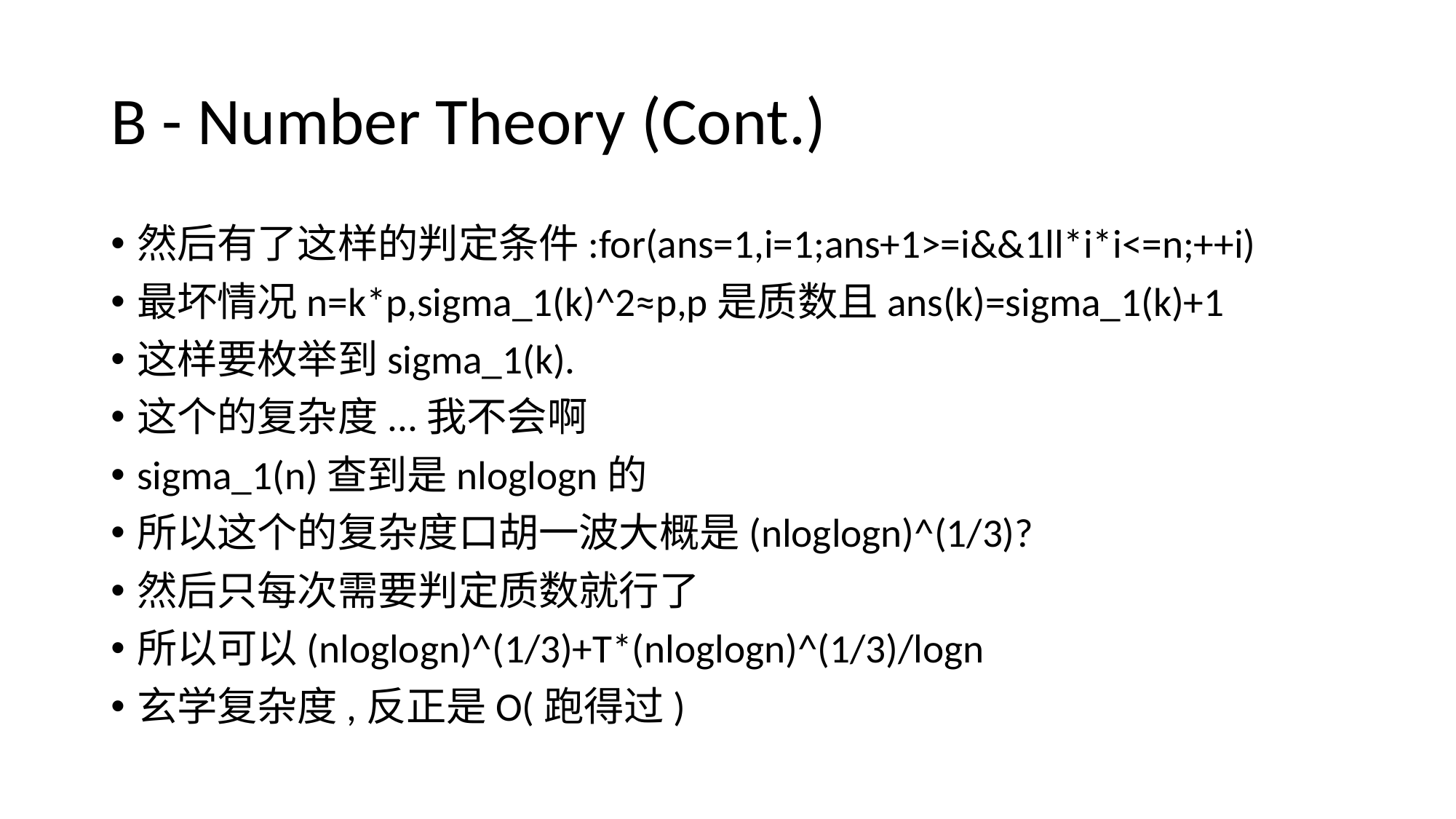

# B - Number Theory (Cont.)
然后有了这样的判定条件:for(ans=1,i=1;ans+1>=i&&1ll*i*i<=n;++i)
最坏情况n=k*p,sigma_1(k)^2≈p,p是质数且ans(k)=sigma_1(k)+1
这样要枚举到sigma_1(k).
这个的复杂度...我不会啊
sigma_1(n)查到是nloglogn的
所以这个的复杂度口胡一波大概是(nloglogn)^(1/3)?
然后只每次需要判定质数就行了
所以可以(nloglogn)^(1/3)+T*(nloglogn)^(1/3)/logn
玄学复杂度,反正是O(跑得过)